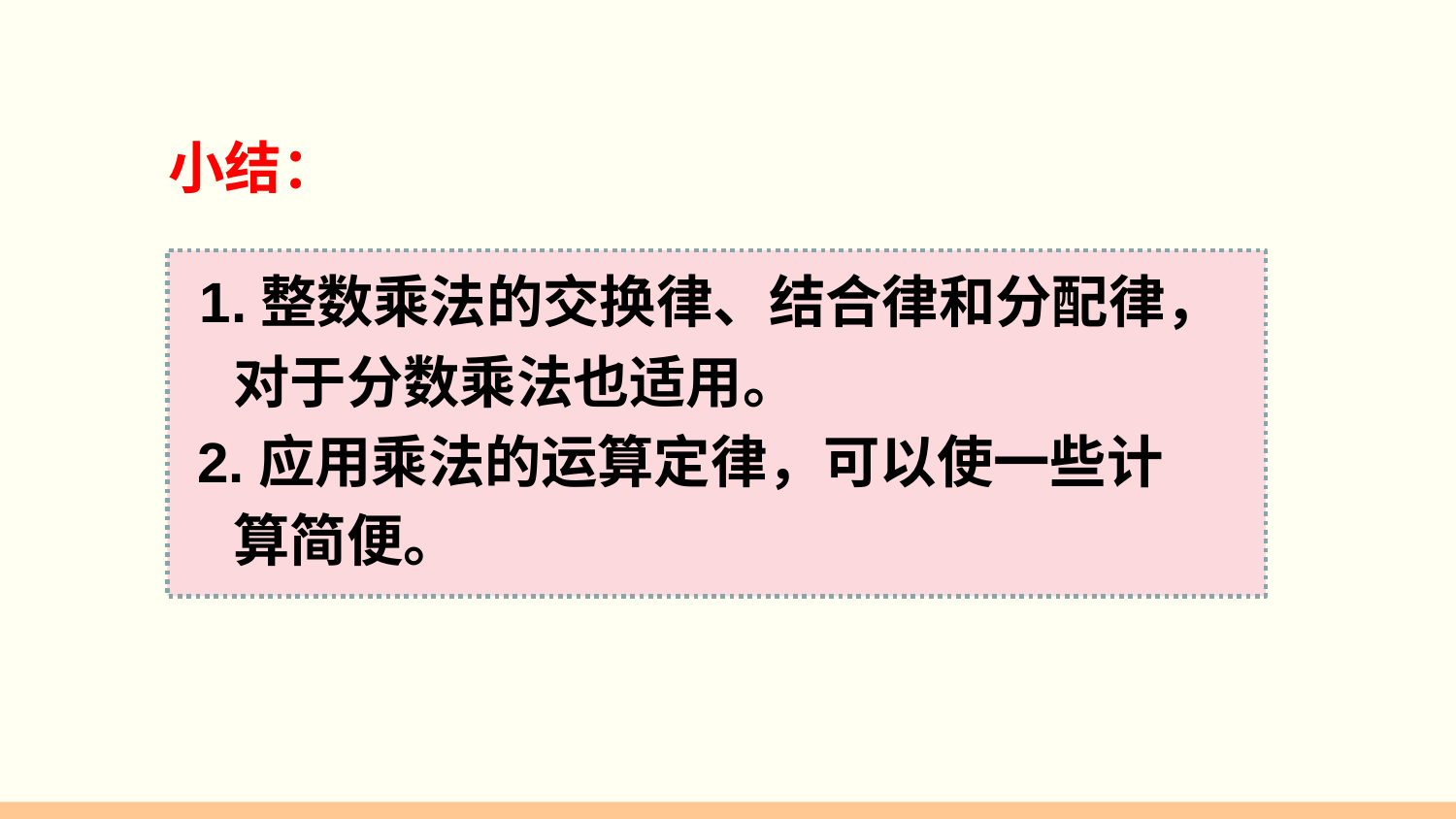

小结：
 1.整数乘法的交换律、结合律和分配律，
   对于分数乘法也适用。
 2.应用乘法的运算定律，可以使一些计
   算简便。